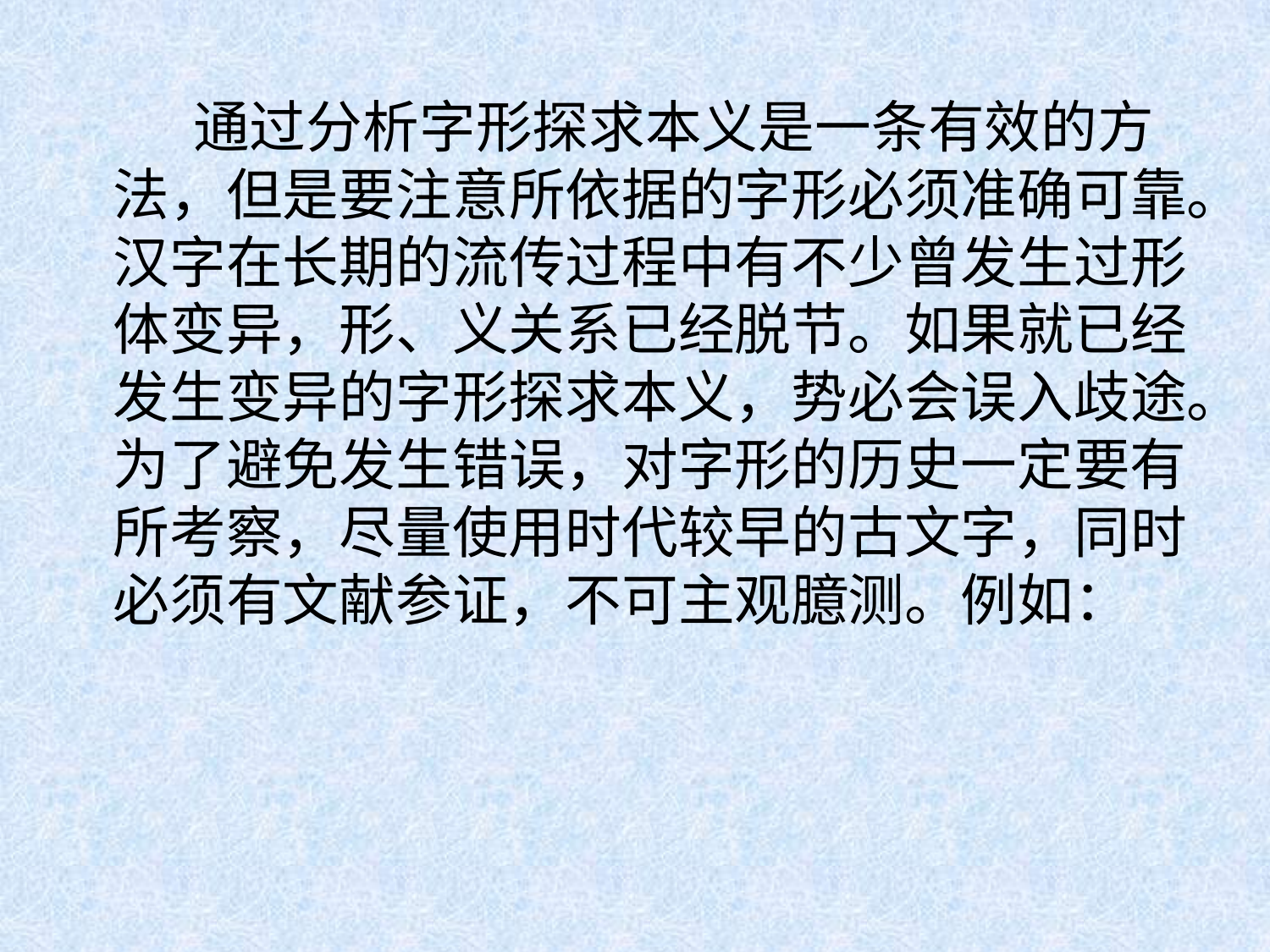

通过分析字形探求本义是一条有效的方法，但是要注意所依据的字形必须准确可靠。汉字在长期的流传过程中有不少曾发生过形体变异，形、义关系已经脱节。如果就已经发生变异的字形探求本义，势必会误入歧途。为了避免发生错误，对字形的历史一定要有所考察，尽量使用时代较早的古文字，同时必须有文献参证，不可主观臆测。例如：